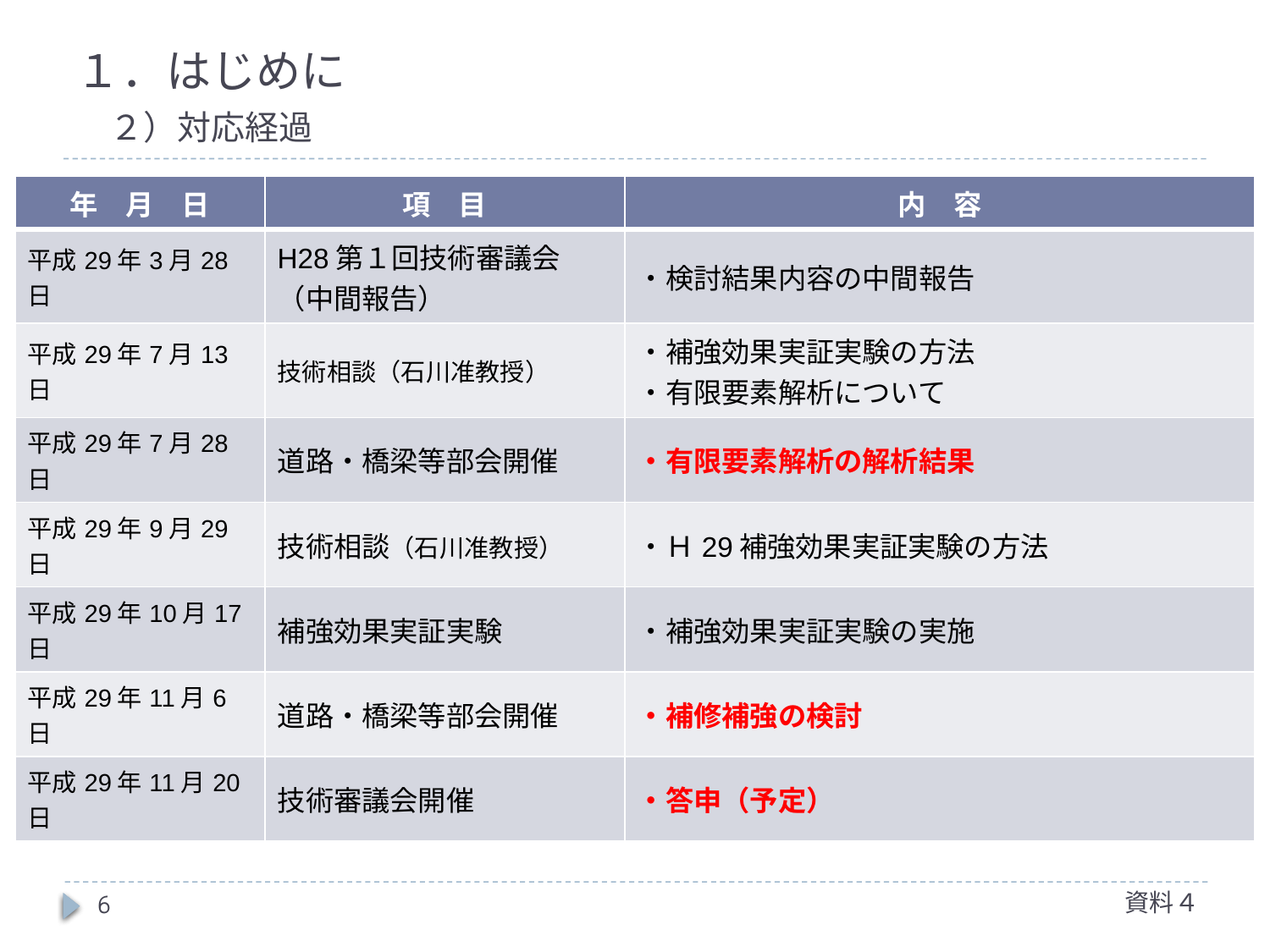

１．はじめに
　２）対応経過
| 年　月　日 | 項　目 | 内　容 |
| --- | --- | --- |
| 平成29年3月28日 | H28第１回技術審議会 （中間報告） | ・検討結果内容の中間報告 |
| 平成29年7月13日 | 技術相談（石川准教授） | ・補強効果実証実験の方法 ・有限要素解析について |
| 平成29年7月28日 | 道路・橋梁等部会開催 | ・有限要素解析の解析結果 |
| 平成29年9月29日 | 技術相談（石川准教授） | ・Ｈ29補強効果実証実験の方法 |
| 平成29年10月17日 | 補強効果実証実験 | ・補強効果実証実験の実施 |
| 平成29年11月6日 | 道路・橋梁等部会開催 | ・補修補強の検討 |
| 平成29年11月20日 | 技術審議会開催 | ・答申（予定） |
資料４
6